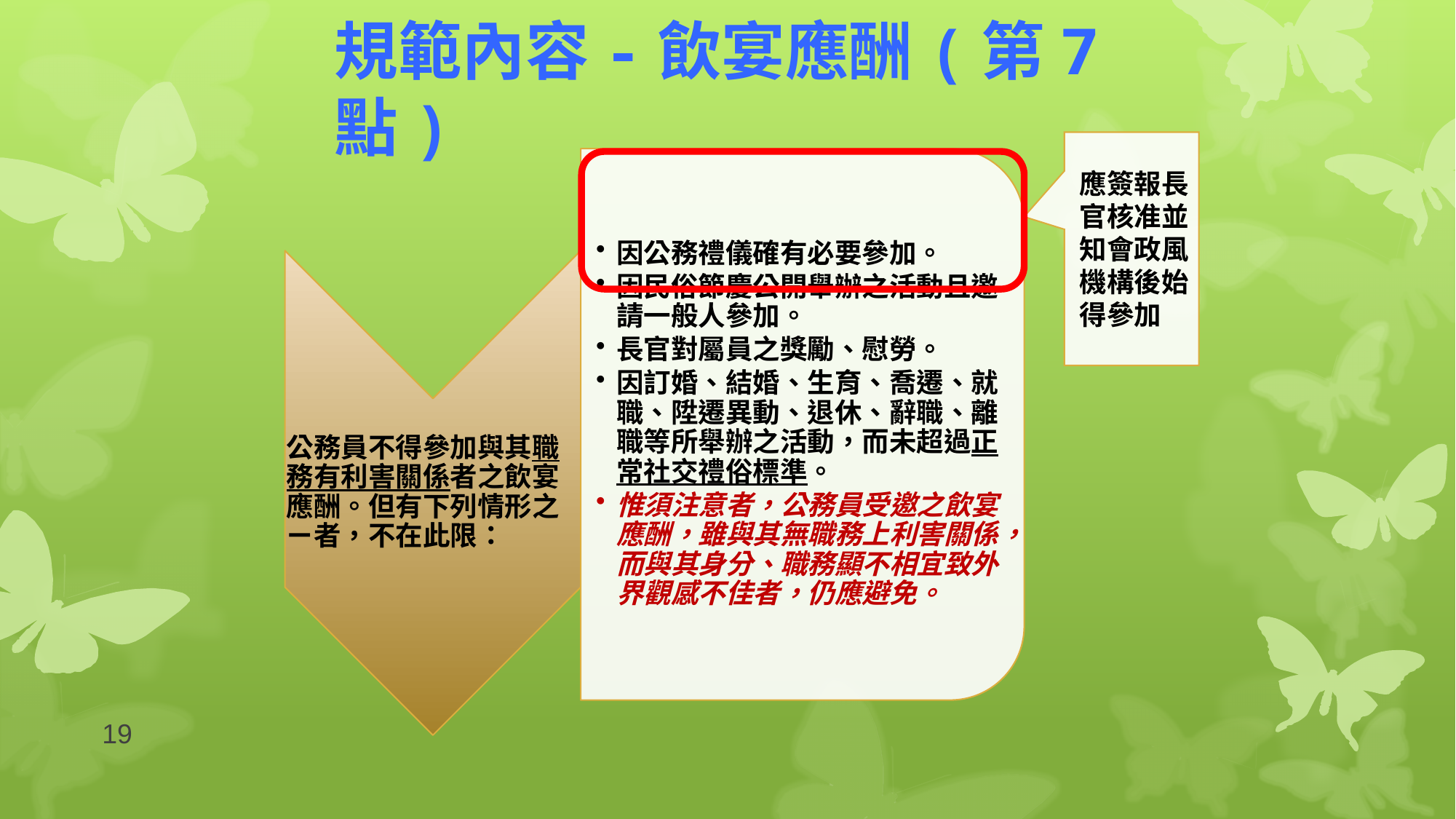

規範內容-飲宴應酬(第7點)
應簽報長官核准並知會政風機構後始得參加
公務員不得參加與其職務有利害關係者之飲宴應酬。但有下列情形之ㄧ者，不在此限：
因公務禮儀確有必要參加。
因民俗節慶公開舉辦之活動且邀請一般人參加。
長官對屬員之獎勵、慰勞。
因訂婚、結婚、生育、喬遷、就職、陞遷異動、退休、辭職、離職等所舉辦之活動，而未超過正常社交禮俗標準。
惟須注意者，公務員受邀之飲宴應酬，雖與其無職務上利害關係，而與其身分、職務顯不相宜致外界觀感不佳者，仍應避免。

19